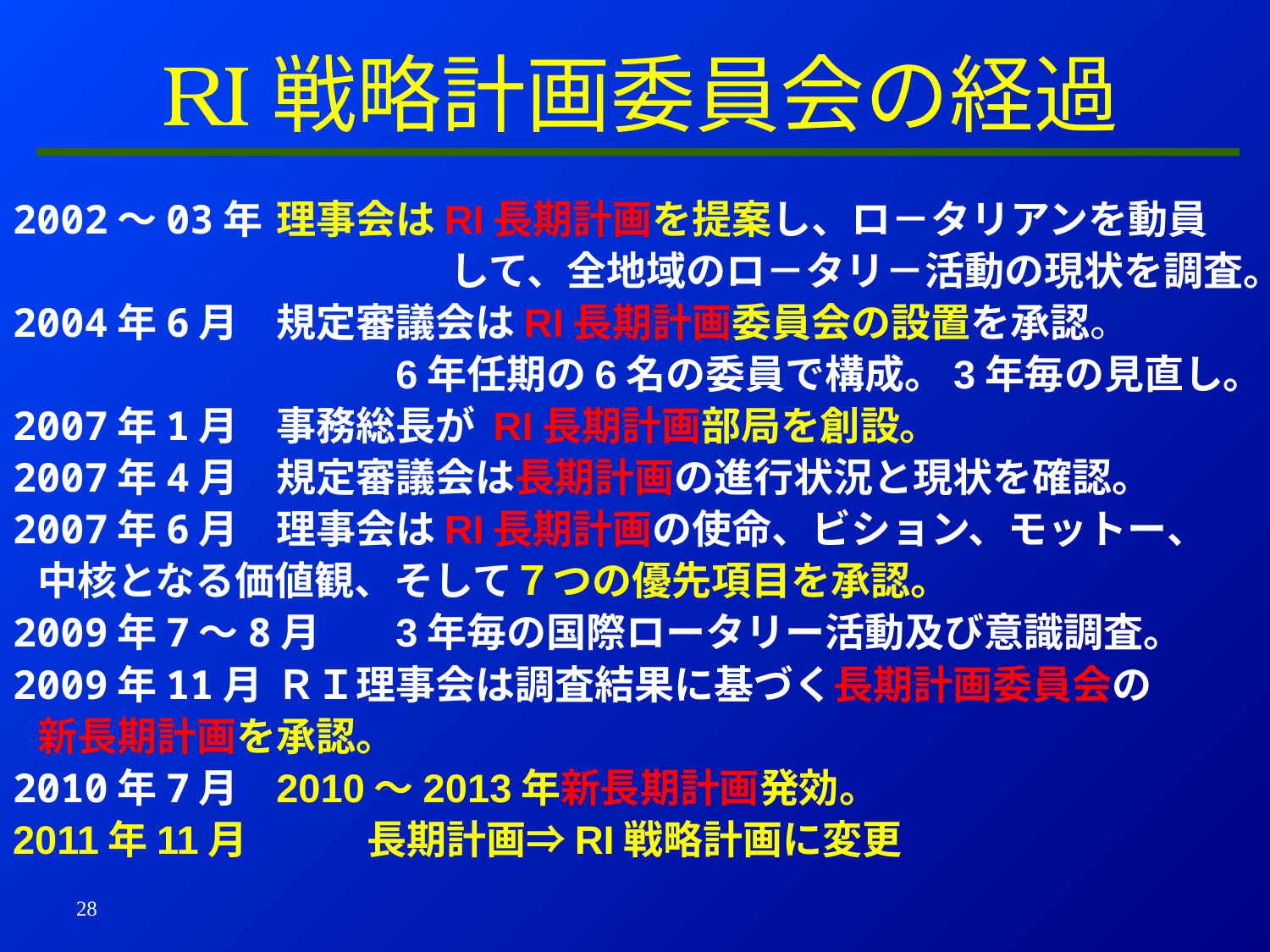

RI戦略計画委員会の経過

2002～03年	理事会はRI長期計画を提案し、ロ－タリアンを動員
　　　　　　　　　　　して、全地域のロ－タリ－活動の現状を調査。
2004年6月	規定審議会はRI長期計画委員会の設置を承認。
　　　　　　　	6年任期の6名の委員で構成。3年毎の見直し。
2007年1月	事務総長が RI長期計画部局を創設。
2007年4月	規定審議会は長期計画の進行状況と現状を確認。
2007年6月	理事会はRI長期計画の使命、ビション、モットー、
			中核となる価値観、そして７つの優先項目を承認。
2009年7～8月	3年毎の国際ロータリー活動及び意識調査。
2009年11月	ＲＩ理事会は調査結果に基づく長期計画委員会の
			新長期計画を承認。
2010年7月	2010～2013年新長期計画発効。
2011年11月　　　長期計画⇒RI戦略計画に変更

28